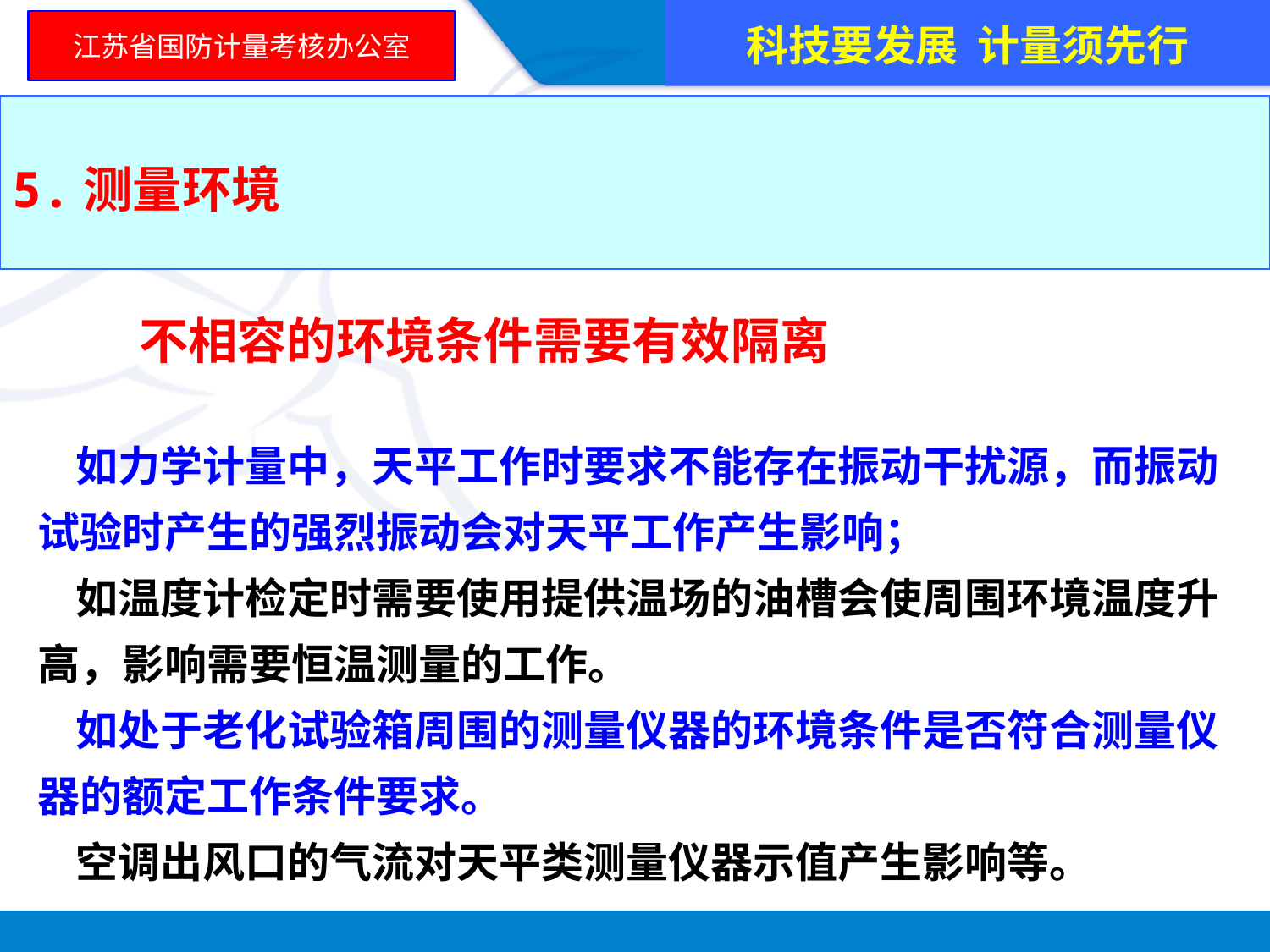

科技要发展  计量须先行
江苏省国防计量考核办公室
5.测量环境

        不相容的环境条件需要有效隔离
    如力学计量中，天平工作时要求不能存在振动干扰源，而振动试验时产生的强烈振动会对天平工作产生影响；
    如温度计检定时需要使用提供温场的油槽会使周围环境温度升高，影响需要恒温测量的工作。
    如处于老化试验箱周围的测量仪器的环境条件是否符合测量仪器的额定工作条件要求。
    空调出风口的气流对天平类测量仪器示值产生影响等。